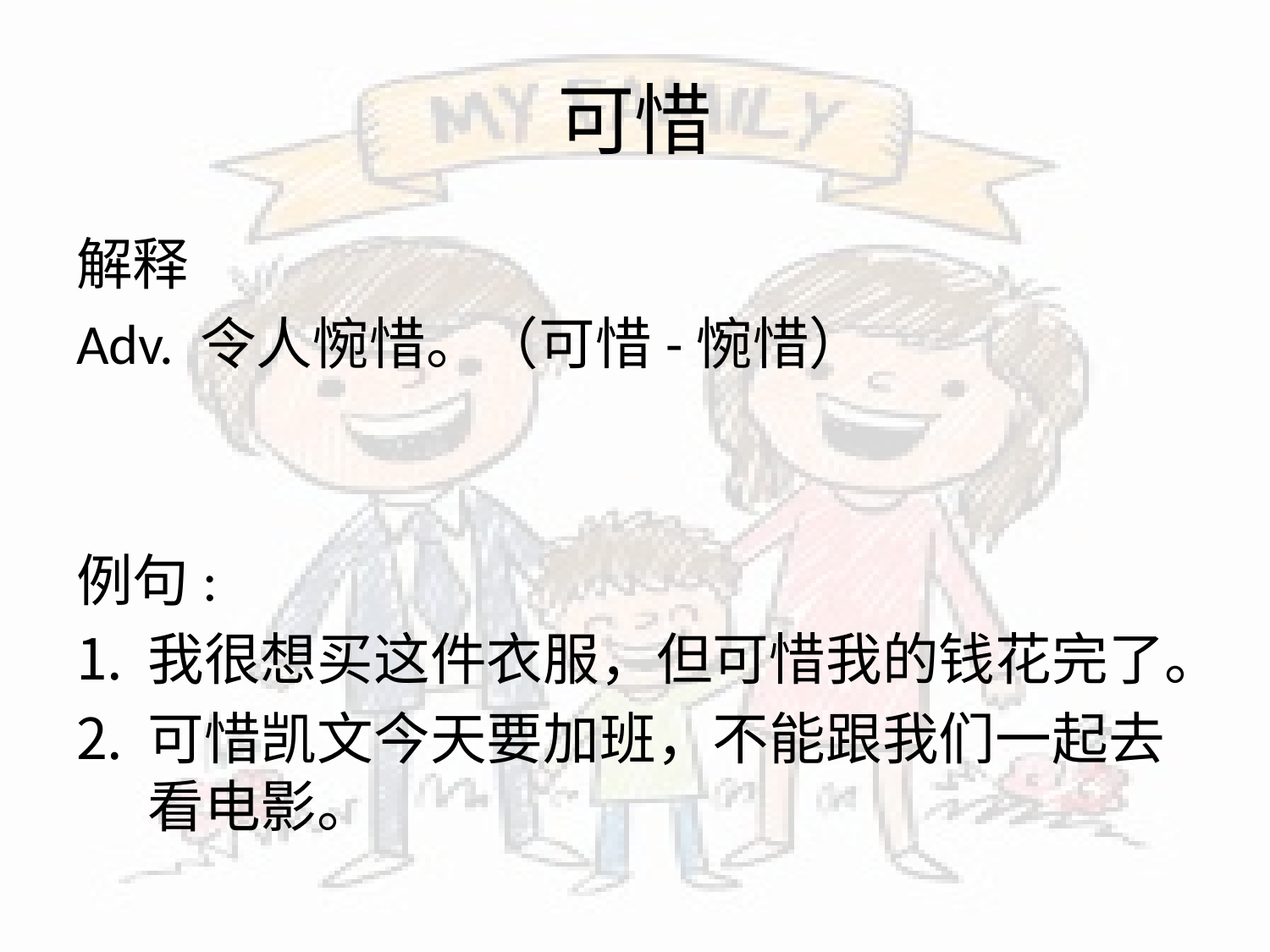

# 可惜
解释
Adv. 令人惋惜。（可惜-惋惜）

例句:
我很想买这件衣服，但可惜我的钱花完了。
可惜凯文今天要加班，不能跟我们一起去看电影。